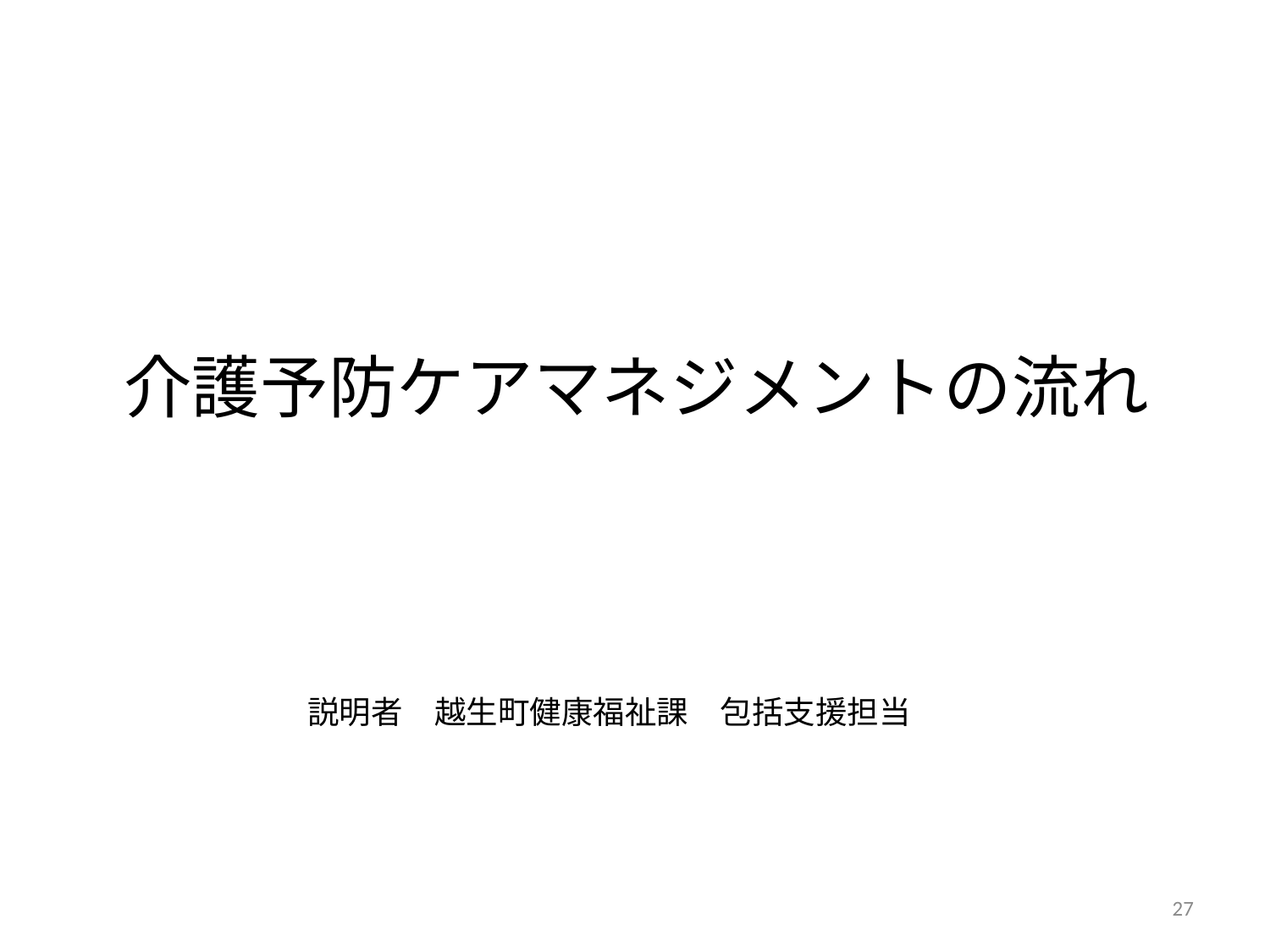

# 介護予防ケアマネジメントの流れ
説明者　越生町健康福祉課　包括支援担当
27